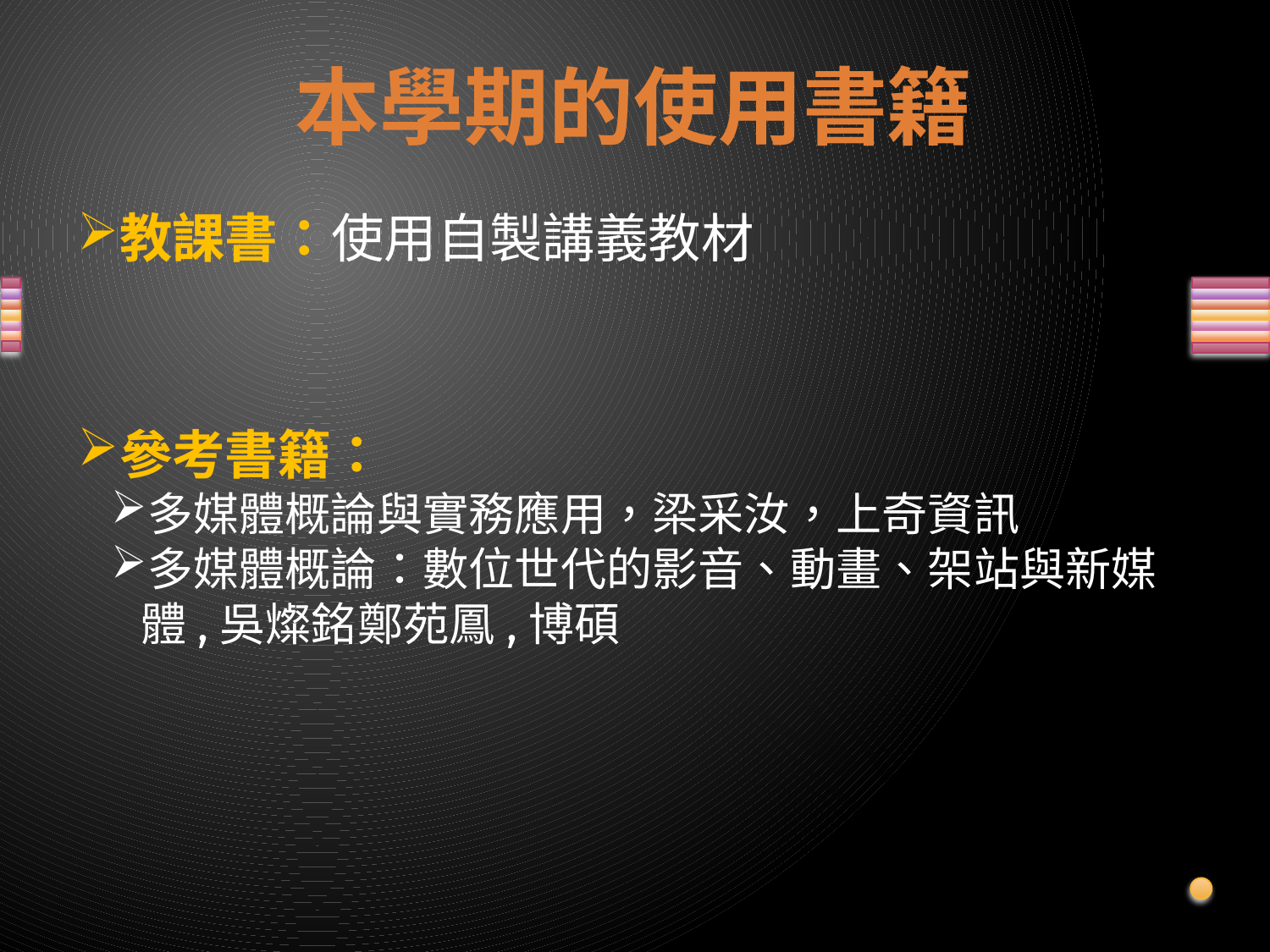

# 本學期的使用書籍
教課書：使用自製講義教材

參考書籍：
多媒體概論與實務應用，梁采汝，上奇資訊
多媒體概論：數位世代的影音、動畫、架站與新媒體,吳燦銘鄭苑鳳,博碩